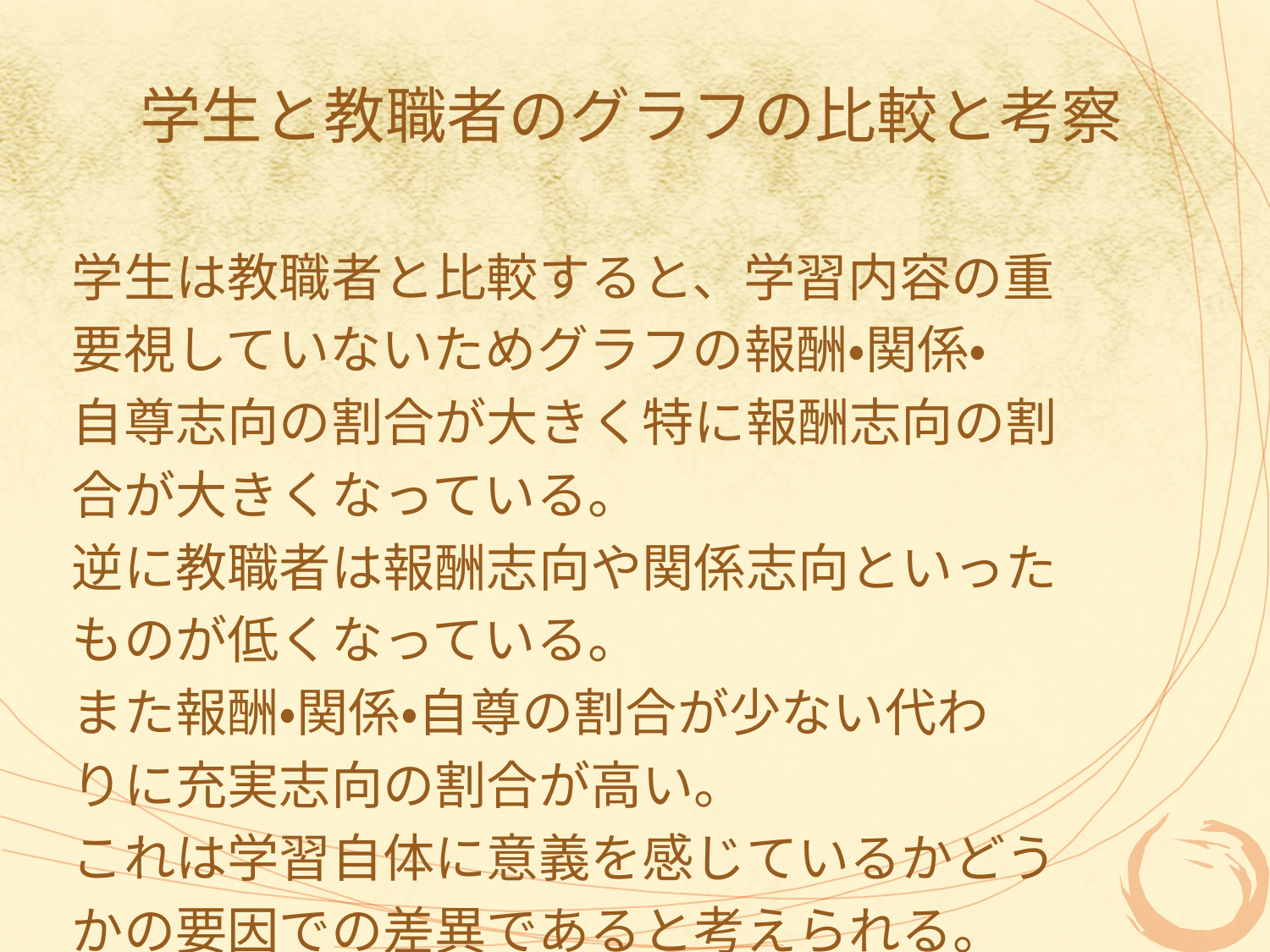

# 学生と教職者のグラフの比較と考察
学生は教職者と比較すると、学習内容の重
要視していないためグラフの報酬・関係・
自尊志向の割合が大きく特に報酬志向の割
合が大きくなっている。
逆に教職者は報酬志向や関係志向といった
ものが低くなっている。
また報酬・関係・自尊の割合が少ない代わ
りに充実志向の割合が高い。
これは学習自体に意義を感じているかどう
かの要因での差異であると考えられる。